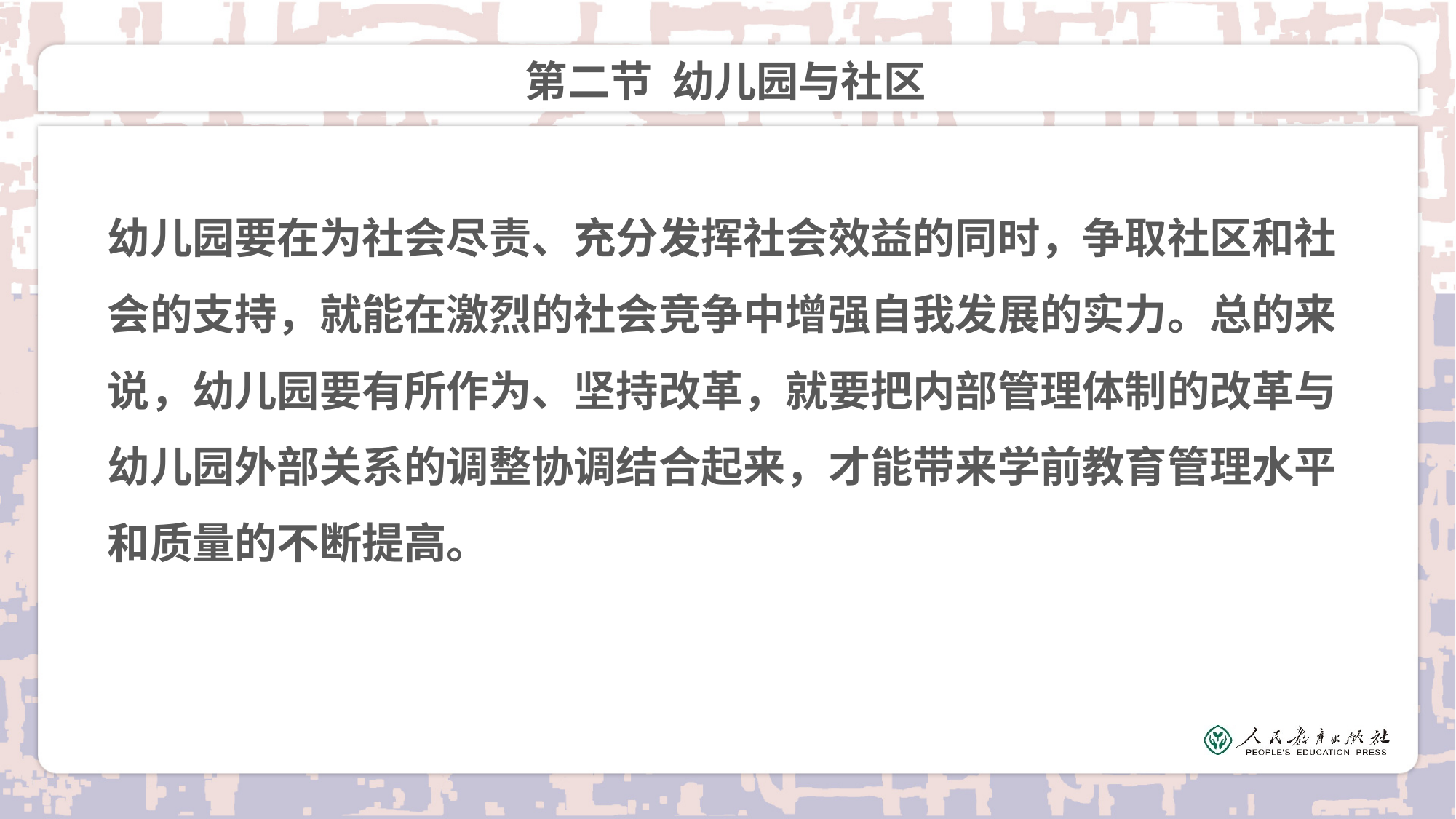

# 第二节  幼儿园与社区
幼儿园要在为社会尽责、充分发挥社会效益的同时，争取社区和社会的支持，就能在激烈的社会竞争中增强自我发展的实力。总的来说，幼儿园要有所作为、坚持改革，就要把内部管理体制的改革与幼儿园外部关系的调整协调结合起来，才能带来学前教育管理水平和质量的不断提高。